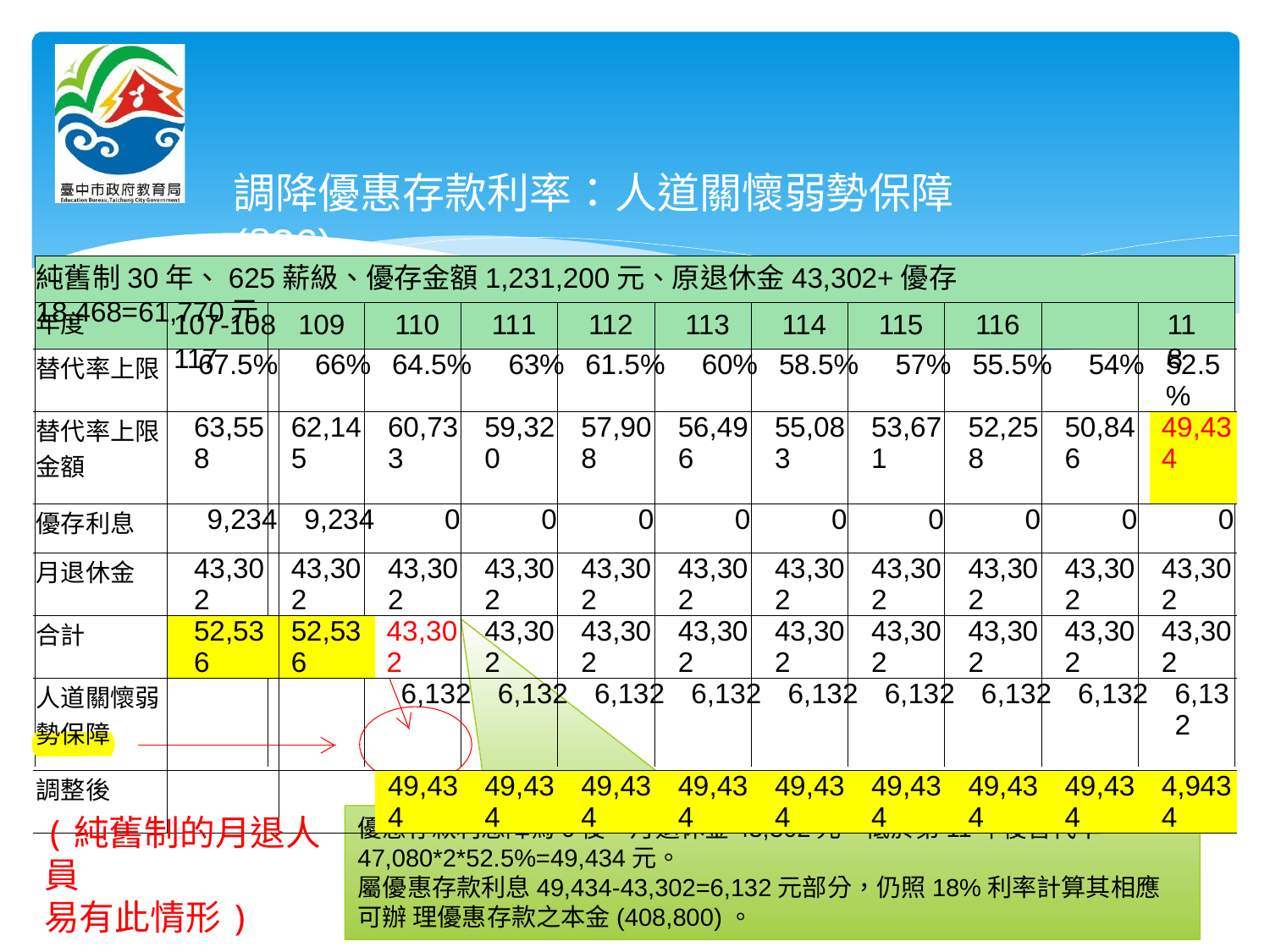

調降優惠存款利率：人道關懷弱勢保障(§36)

純舊制30年、625薪級、優存金額1,231,200元、原退休金43,302+優存18,468=61,770元

107-108	109	110	111	112	113	114	115	116	117
118
年度
| 替代率上限 | 67.5% | 66% | 64.5% | 63% | 61.5% | 60% | 58.5% | 57% | 55.5% | 54% | 52.5% |
| --- | --- | --- | --- | --- | --- | --- | --- | --- | --- | --- | --- |
| 替代率上限 金額 | 63,558 | 62,145 | 60,733 | 59,320 | 57,908 | 56,496 | 55,083 | 53,671 | 52,258 | 50,846 | 49,434 |
| 優存利息 | 9,234 | 9,234 | 0 | 0 | 0 | 0 | 0 | 0 | 0 | 0 | 0 |
| 月退休金 | 43,302 | 43,302 | 43,302 | 43,302 | 43,302 | 43,302 | 43,302 | 43,302 | 43,302 | 43,302 | 43,302 |
| 合計 | 52,536 | 52,536 | 43,302 | 43,302 | 43,302 | 43,302 | 43,302 | 43,302 | 43,302 | 43,302 | 43,302 |
| 人道關懷弱 勢保障 |  |  | 6,132 | 6,132 | 6,132 | 6,132 | 6,132 | 6,132 | 6,132 | 6,132 | 6,132 |
| 調整後 |  |  | 49,434 | 49,434 | 49,434 | 49,434 | 49,434 | 49,434 | 49,434 | 49,434 | 4,9434 |

(純舊制的月退人員
易有此情形)
優惠存款利息降為0後，月退休金43,302元，低於第11年後替代率
47,080*2*52.5%=49,434元。
屬優惠存款利息49,434-43,302=6,132元部分，仍照18%利率計算其相應可辦 理優惠存款之本金(408,800)。